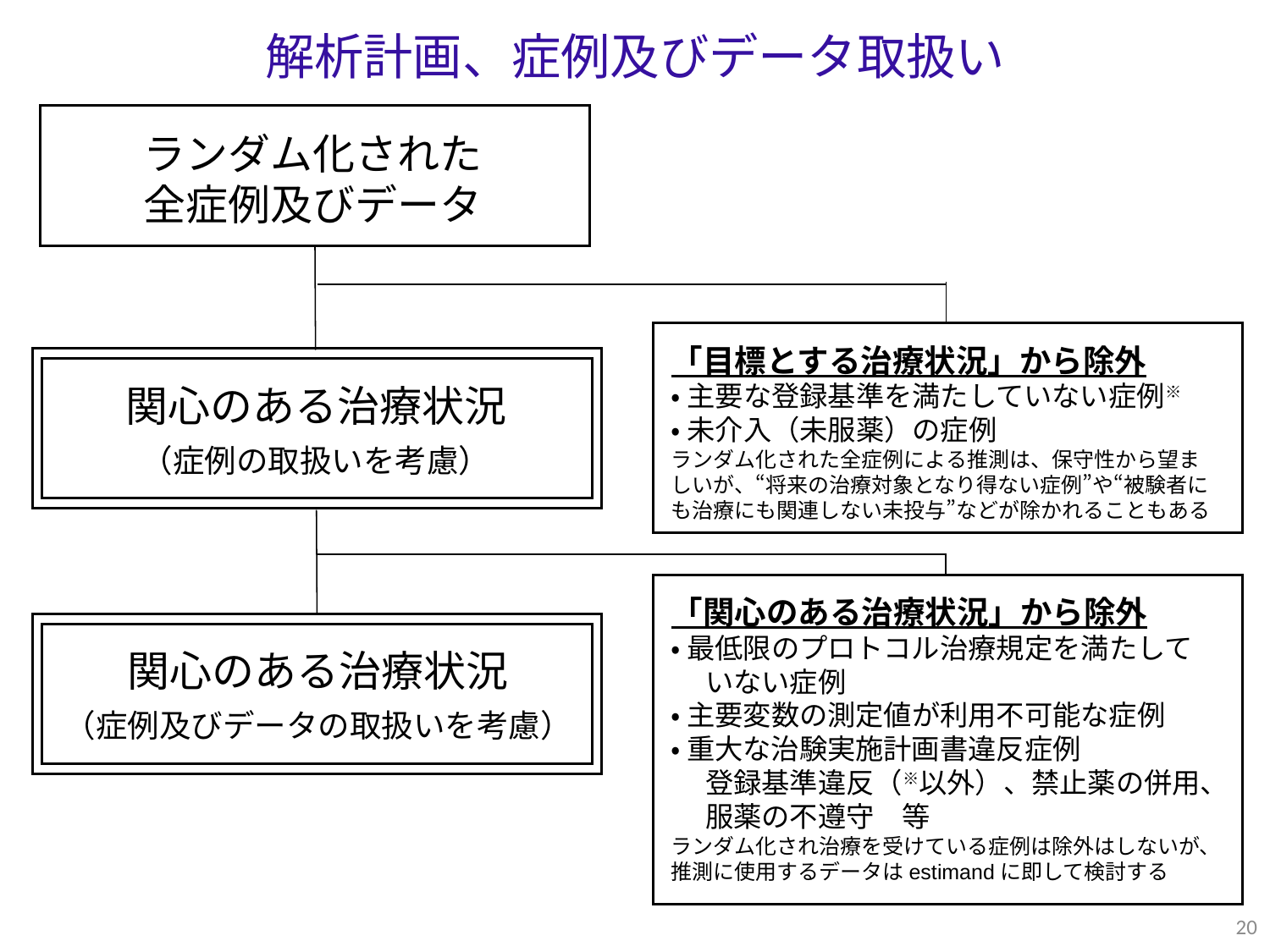

解析計画、症例及びデータ取扱い

ランダム化された
全症例及びデータ

「目標とする治療状況」から除外
・ 主要な登録基準を満たしていない症例※
・ 未介入（未服薬）の症例
ランダム化された全症例による推測は、保守性から望ましいが、“将来の治療対象となり得ない症例”や“被験者にも治療にも関連しない未投与”などが除かれることもある

関心のある治療状況
（症例の取扱いを考慮）

「関心のある治療状況」から除外
・ 最低限のプロトコル治療規定を満たして
　 いない症例
・ 主要変数の測定値が利用不可能な症例
・ 重大な治験実施計画書違反症例
　 登録基準違反（※以外）、禁止薬の併用、
　 服薬の不遵守　等
ランダム化され治療を受けている症例は除外はしないが、推測に使用するデータはestimandに即して検討する

関心のある治療状況
（症例及びデータの取扱いを考慮）
20